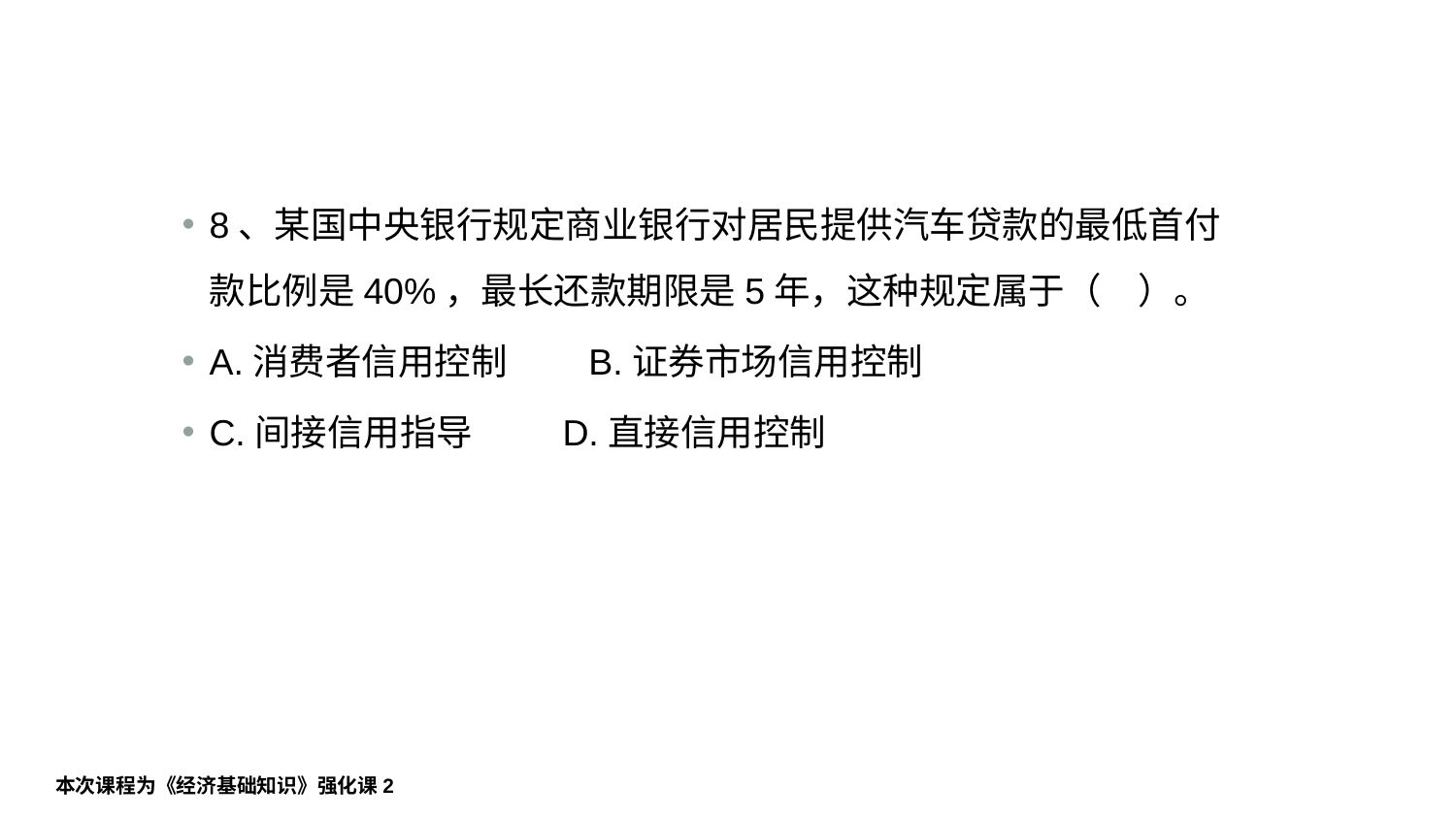

#
8、某国中央银行规定商业银行对居民提供汽车贷款的最低首付款比例是40%，最长还款期限是5年，这种规定属于（　）。
A.消费者信用控制　　B.证券市场信用控制
C.间接信用指导　 　D.直接信用控制